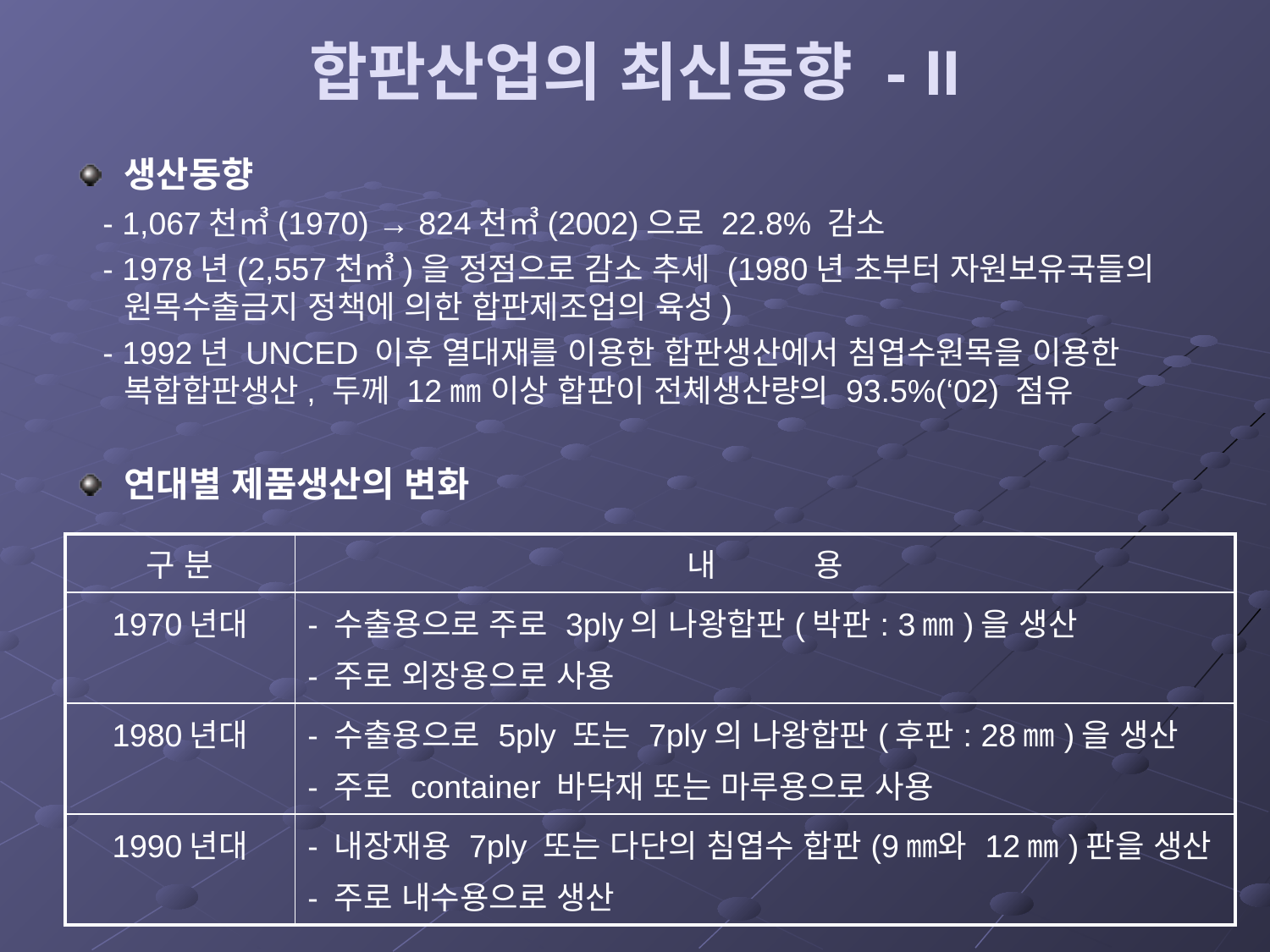

# 합판산업의 최신동향 - II
생산동향
   - 1,067천㎥(1970) → 824천㎥(2002)으로 22.8% 감소
   - 1978년(2,557천㎥)을 정점으로 감소 추세 (1980년 초부터 자원보유국들의 원목수출금지 정책에 의한 합판제조업의 육성)
   - 1992년 UNCED 이후 열대재를 이용한 합판생산에서 침엽수원목을 이용한 복합합판생산, 두께 12㎜ 이상 합판이 전체생산량의 93.5%(‘02) 점유

연대별 제품생산의 변화
| 구 분 | 내           용 |
| --- | --- |
| 1970년대 | - 수출용으로 주로 3ply의 나왕합판(박판: 3㎜)을 생산 - 주로 외장용으로 사용 |
| 1980년대 | - 수출용으로 5ply 또는 7ply의 나왕합판(후판: 28㎜)을 생산 - 주로 container 바닥재 또는 마루용으로 사용 |
| 1990년대 | - 내장재용 7ply 또는 다단의 침엽수 합판(9㎜와 12㎜)판을 생산 - 주로 내수용으로 생산 |